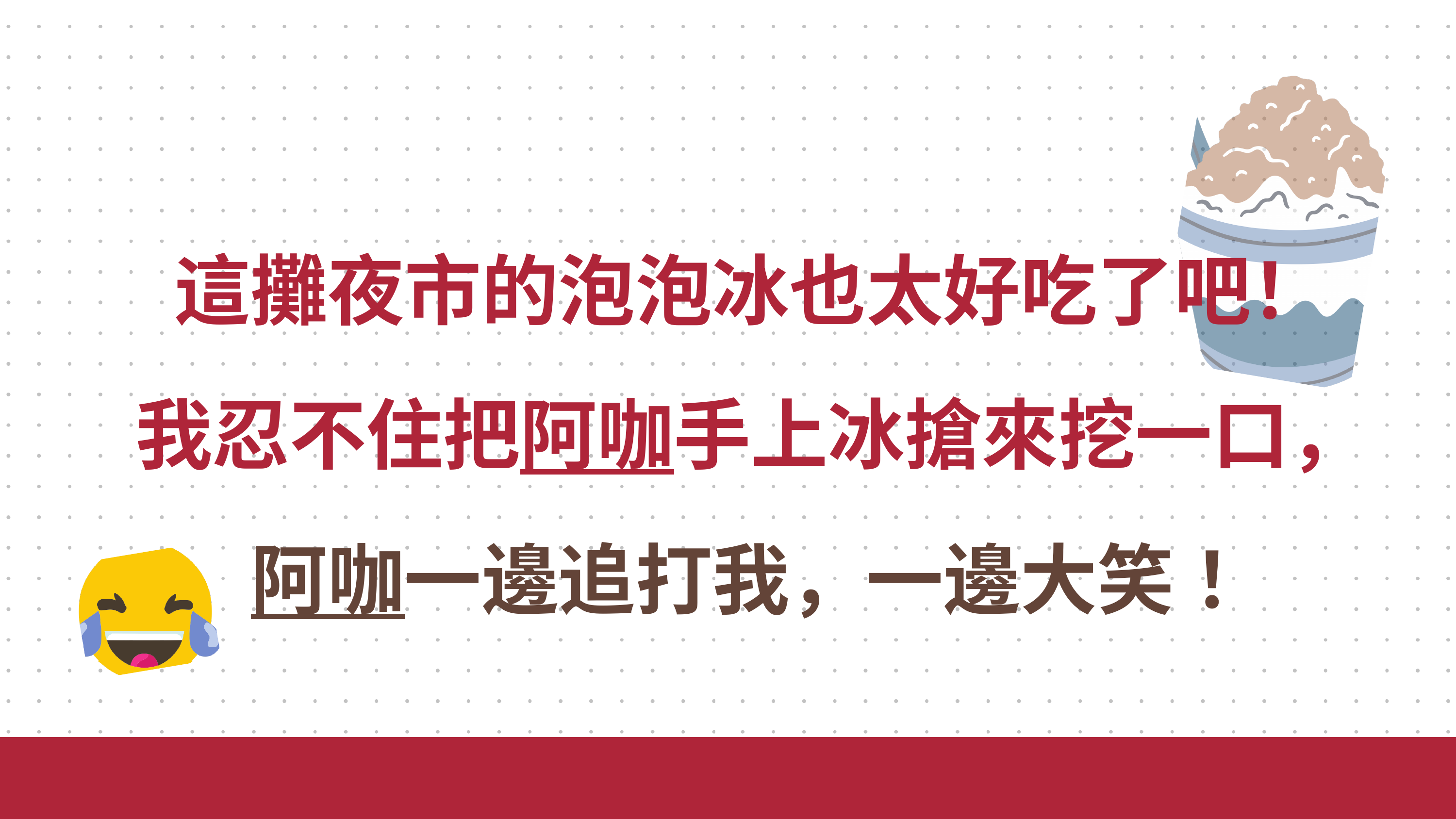

這攤夜市的泡泡冰也太好吃了吧！

我忍不住把阿咖手上冰搶來挖一口，

阿咖一邊追打我，一邊大笑！